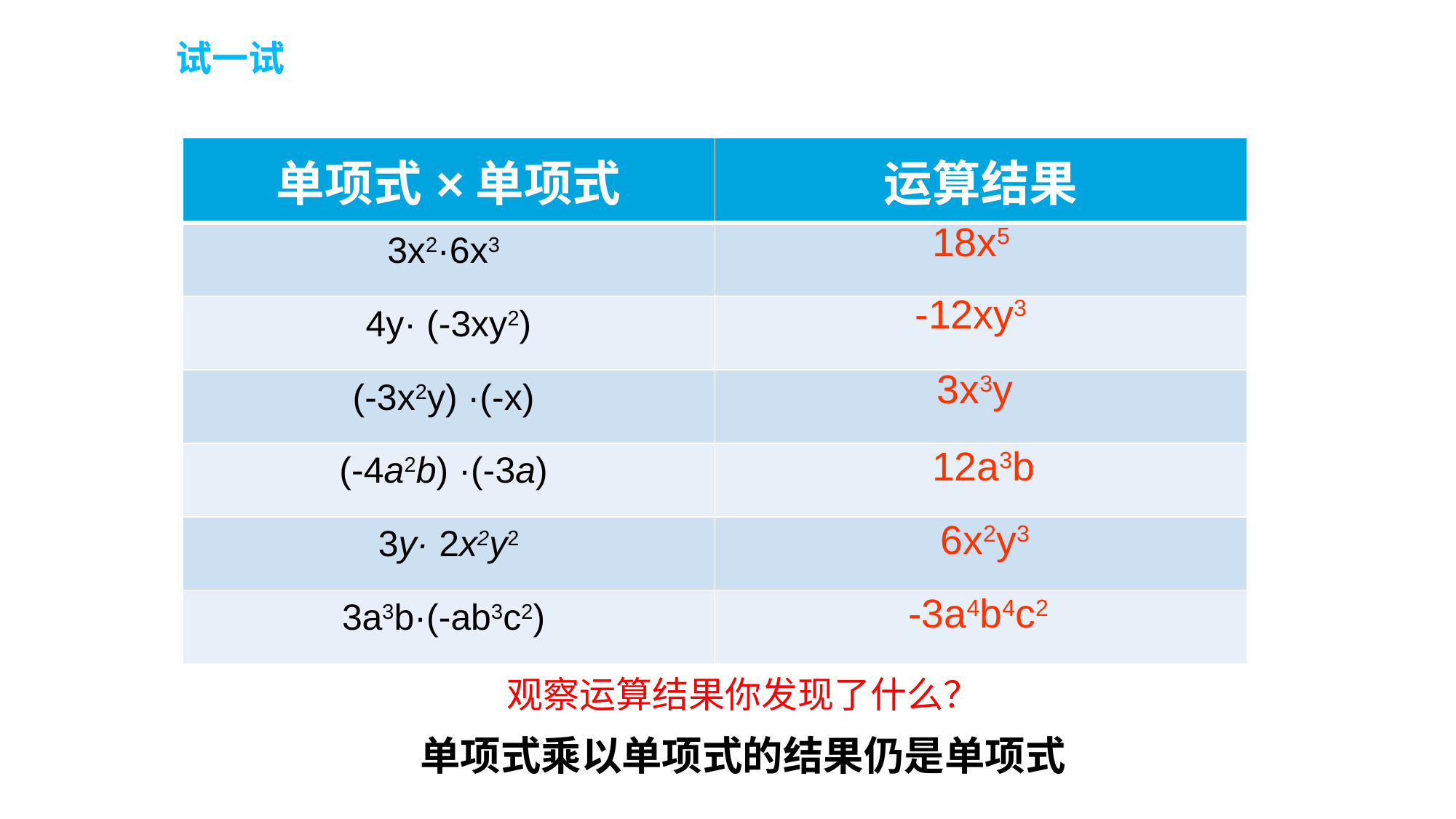

试一试
| 单项式×单项式 | 运算结果 |
| --- | --- |
| 3x2·6x3 |  |
| 4y· (-3xy2) |  |
| (-3x2y) ·(-x) |  |
| (-4a2b) ·(-3a) |  |
| 3y· 2x2y2 |  |
| 3a3b·(-ab3c2) |  |
18x5
-12xy3
3x3y
12a3b
6x2y3
-3a4b4c2
观察运算结果你发现了什么？
单项式乘以单项式的结果仍是单项式